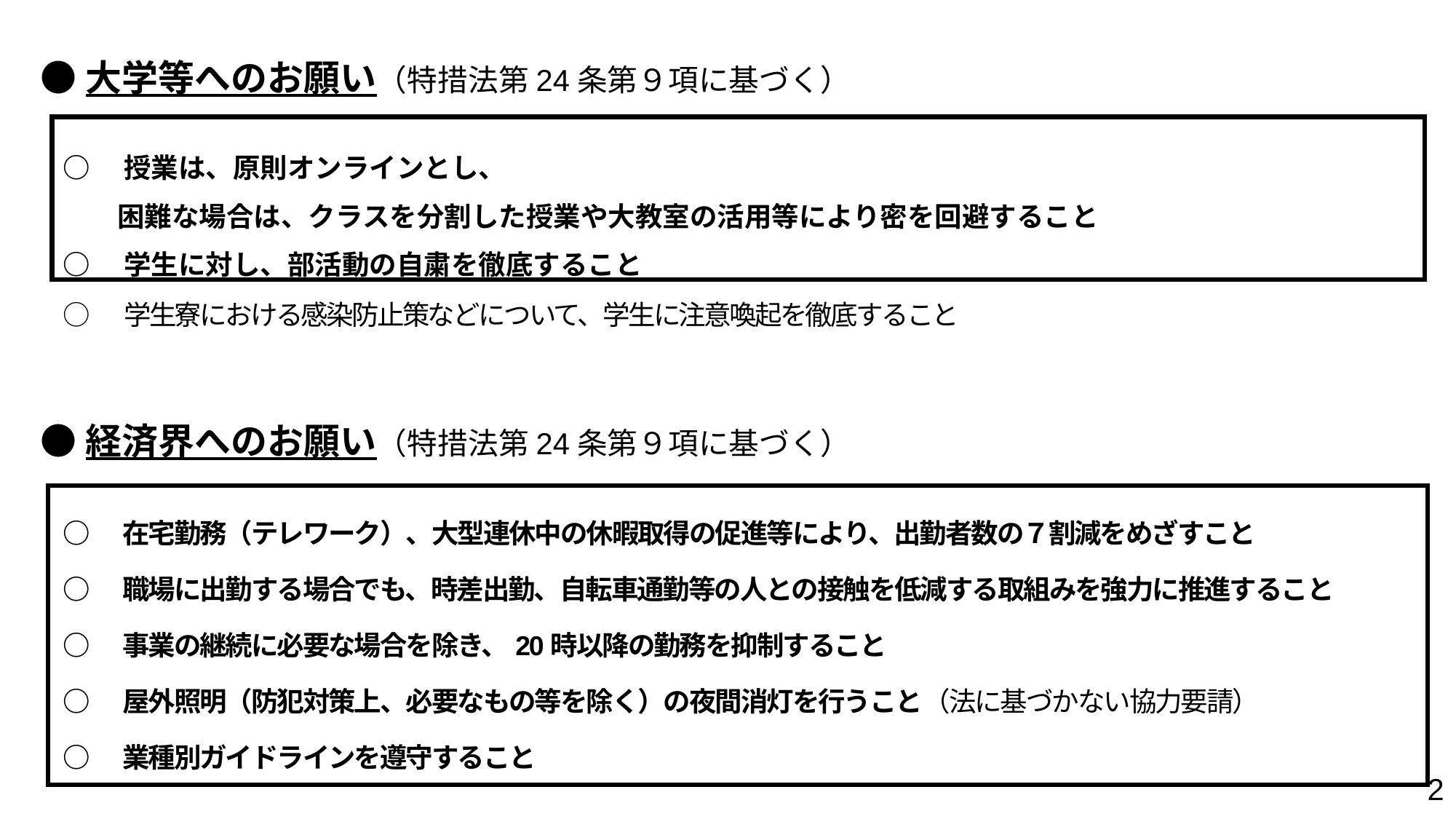

●大学等へのお願い（特措法第24条第９項に基づく）

○　授業は、原則オンラインとし、
　　困難な場合は、クラスを分割した授業や大教室の活用等により密を回避すること
○　学生に対し、部活動の自粛を徹底すること
○　学生寮における感染防止策などについて、学生に注意喚起を徹底すること
●経済界へのお願い（特措法第24条第９項に基づく）

○　在宅勤務（テレワーク）、大型連休中の休暇取得の促進等により、出勤者数の７割減をめざすこと
○　職場に出勤する場合でも、時差出勤、自転車通勤等の人との接触を低減する取組みを強力に推進すること
○　事業の継続に必要な場合を除き、20時以降の勤務を抑制すること
○　屋外照明（防犯対策上、必要なもの等を除く）の夜間消灯を行うこと（法に基づかない協力要請）
○　業種別ガイドラインを遵守すること

2